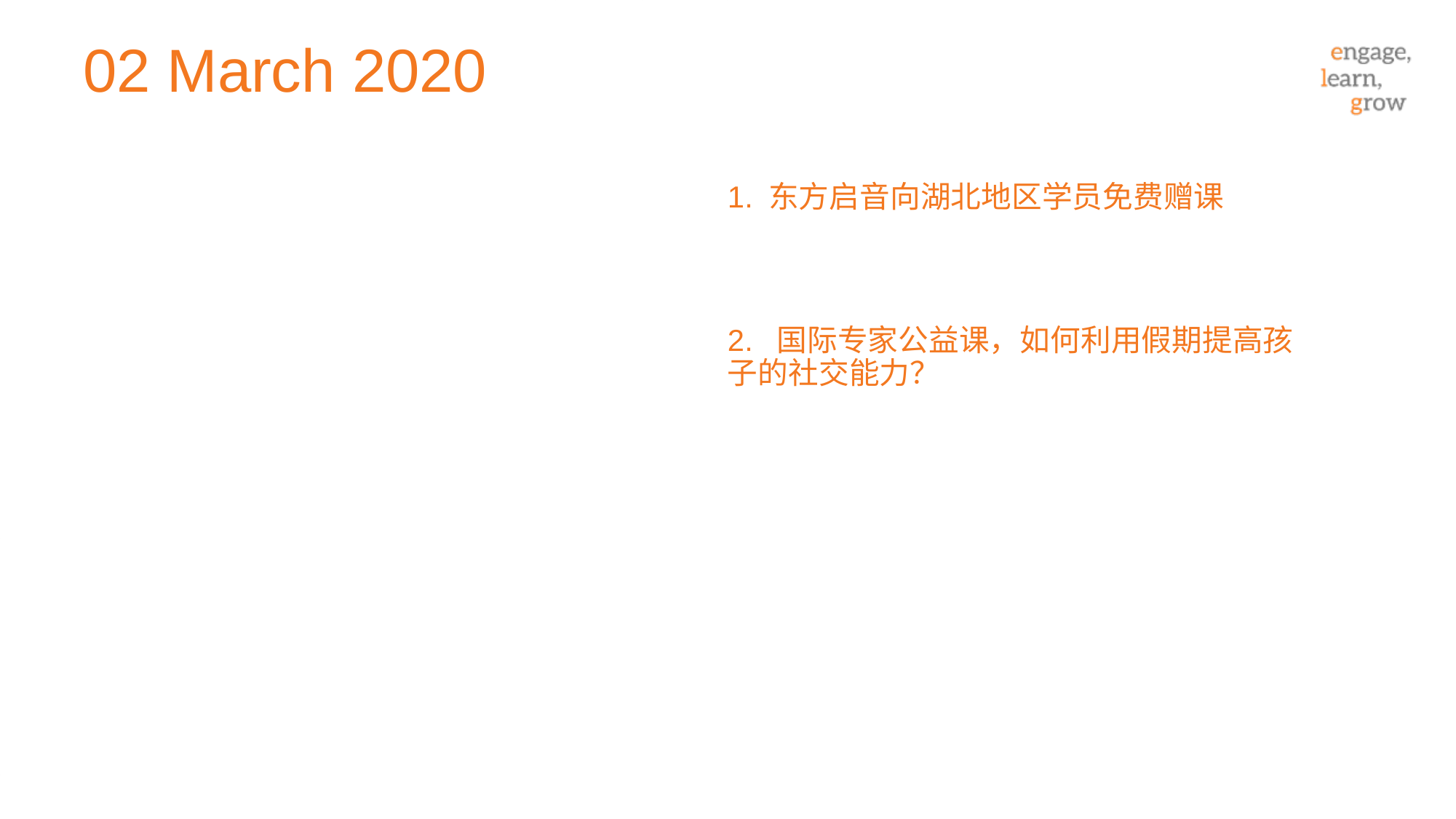

# 02 March 2020

1. 东方启音向湖北地区学员免费赠课

2.  国际专家公益课，如何利用假期提高孩子的社交能力？